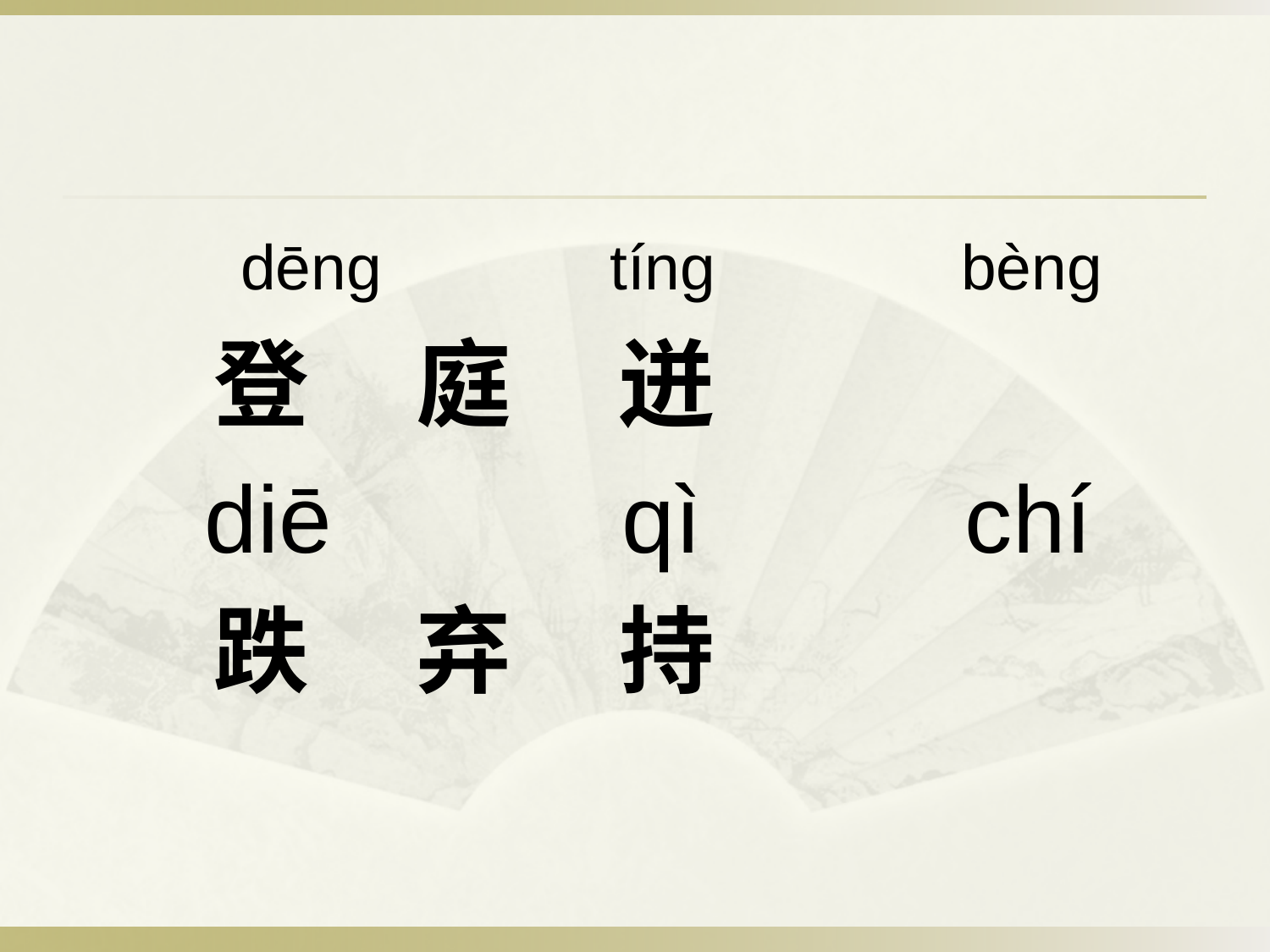

dēng             tíng              bèng
  登     庭     迸
 diē           qì          chí
  跌     弃     持